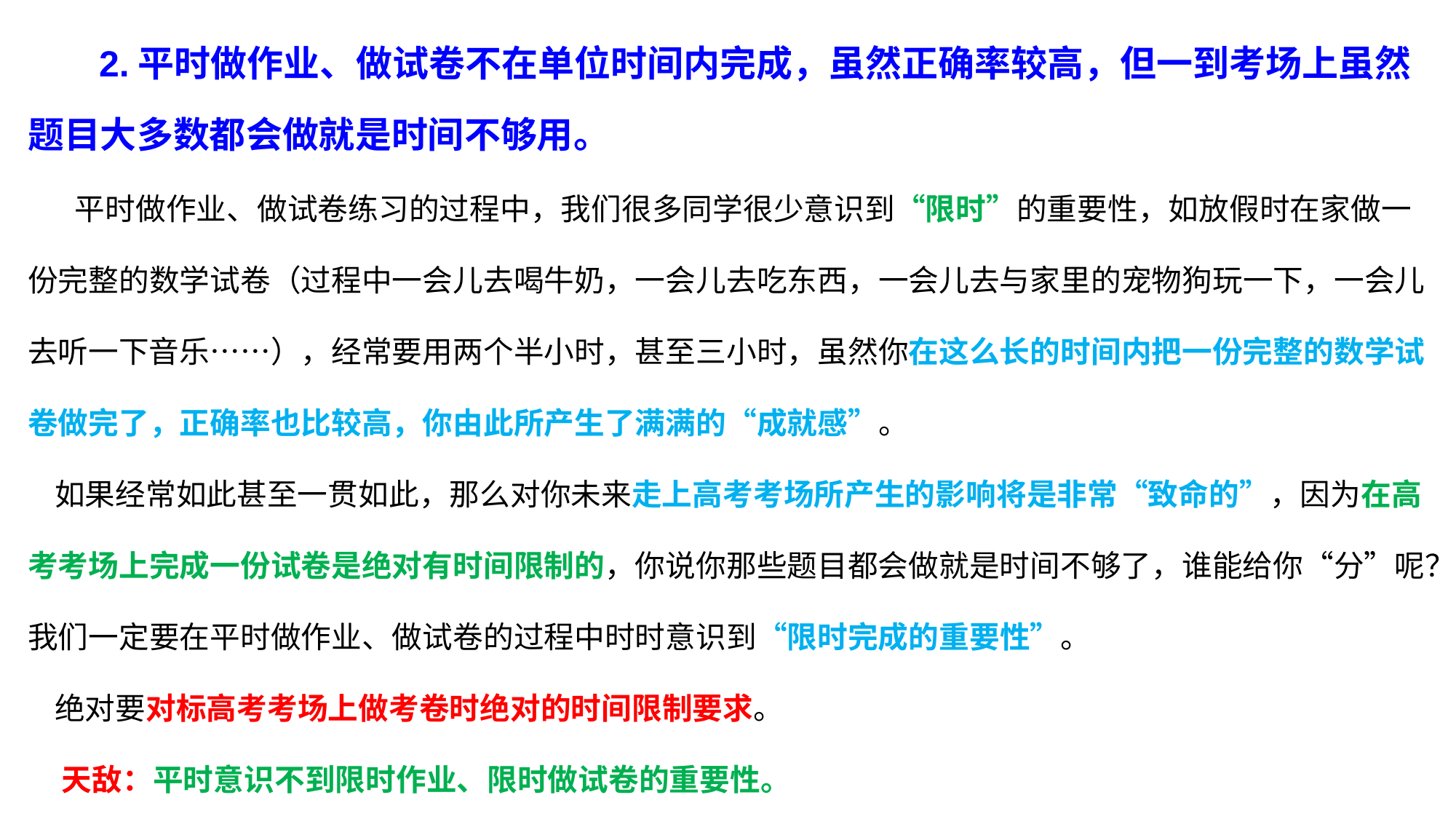

# 2.平时做作业、做试卷不在单位时间内完成，虽然正确率较高，但一到考场上虽然题目大多数都会做就是时间不够用。 平时做作业、做试卷练习的过程中，我们很多同学很少意识到“限时”的重要性，如放假时在家做一份完整的数学试卷（过程中一会儿去喝牛奶，一会儿去吃东西，一会儿去与家里的宠物狗玩一下，一会儿去听一下音乐……），经常要用两个半小时，甚至三小时，虽然你在这么长的时间内把一份完整的数学试卷做完了，正确率也比较高，你由此所产生了满满的“成就感”。 如果经常如此甚至一贯如此，那么对你未来走上高考考场所产生的影响将是非常“致命的”，因为在高考考场上完成一份试卷是绝对有时间限制的，你说你那些题目都会做就是时间不够了，谁能给你“分”呢？我们一定要在平时做作业、做试卷的过程中时时意识到“限时完成的重要性”。 绝对要对标高考考场上做考卷时绝对的时间限制要求。 天敌：平时意识不到限时作业、限时做试卷的重要性。